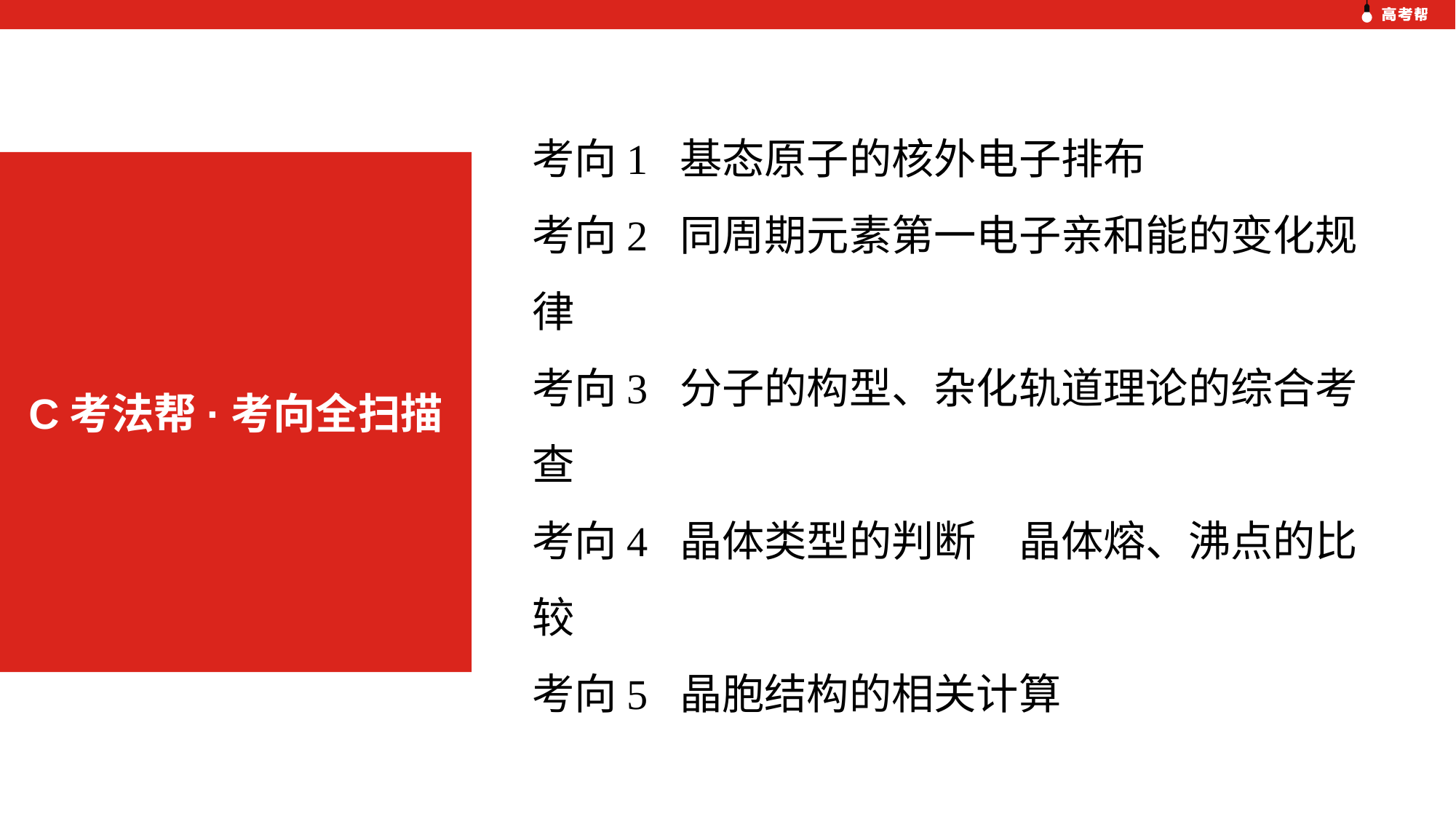

考向1  基态原子的核外电子排布
考向2  同周期元素第一电子亲和能的变化规律
考向3  分子的构型、杂化轨道理论的综合考查
考向4  晶体类型的判断　晶体熔、沸点的比较
考向5  晶胞结构的相关计算
C考法帮·考向全扫描